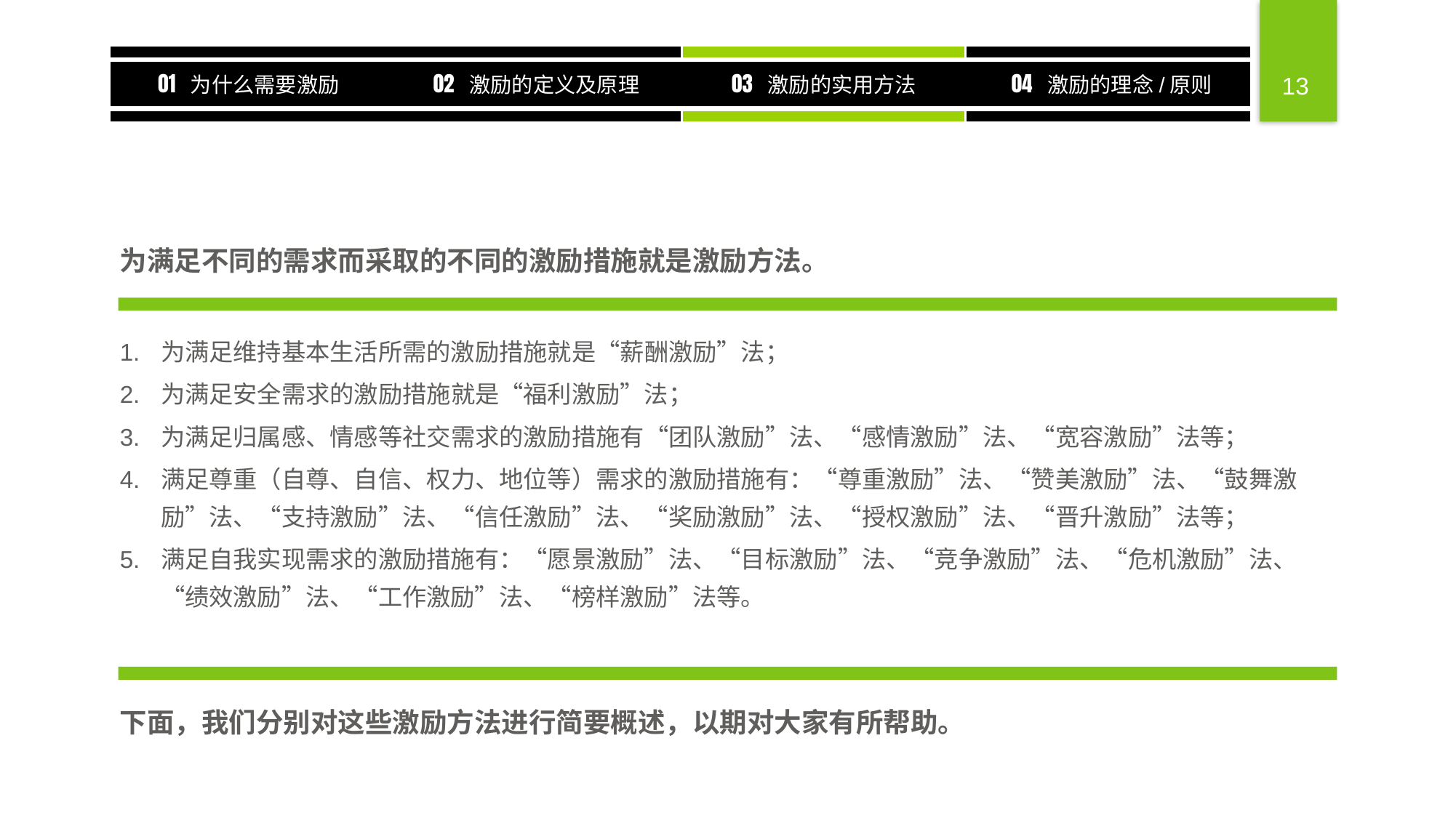

为满足不同的需求而采取的不同的激励措施就是激励方法。

为满足维持基本生活所需的激励措施就是“薪酬激励”法；
为满足安全需求的激励措施就是“福利激励”法；
为满足归属感、情感等社交需求的激励措施有“团队激励”法、“感情激励”法、“宽容激励”法等；
满足尊重（自尊、自信、权力、地位等）需求的激励措施有：“尊重激励”法、“赞美激励”法、“鼓舞激励”法、“支持激励”法、“信任激励”法、“奖励激励”法、“授权激励”法、“晋升激励”法等；
满足自我实现需求的激励措施有：“愿景激励”法、“目标激励”法、“竞争激励”法、“危机激励”法、“绩效激励”法、“工作激励”法、“榜样激励”法等。

下面，我们分别对这些激励方法进行简要概述，以期对大家有所帮助。